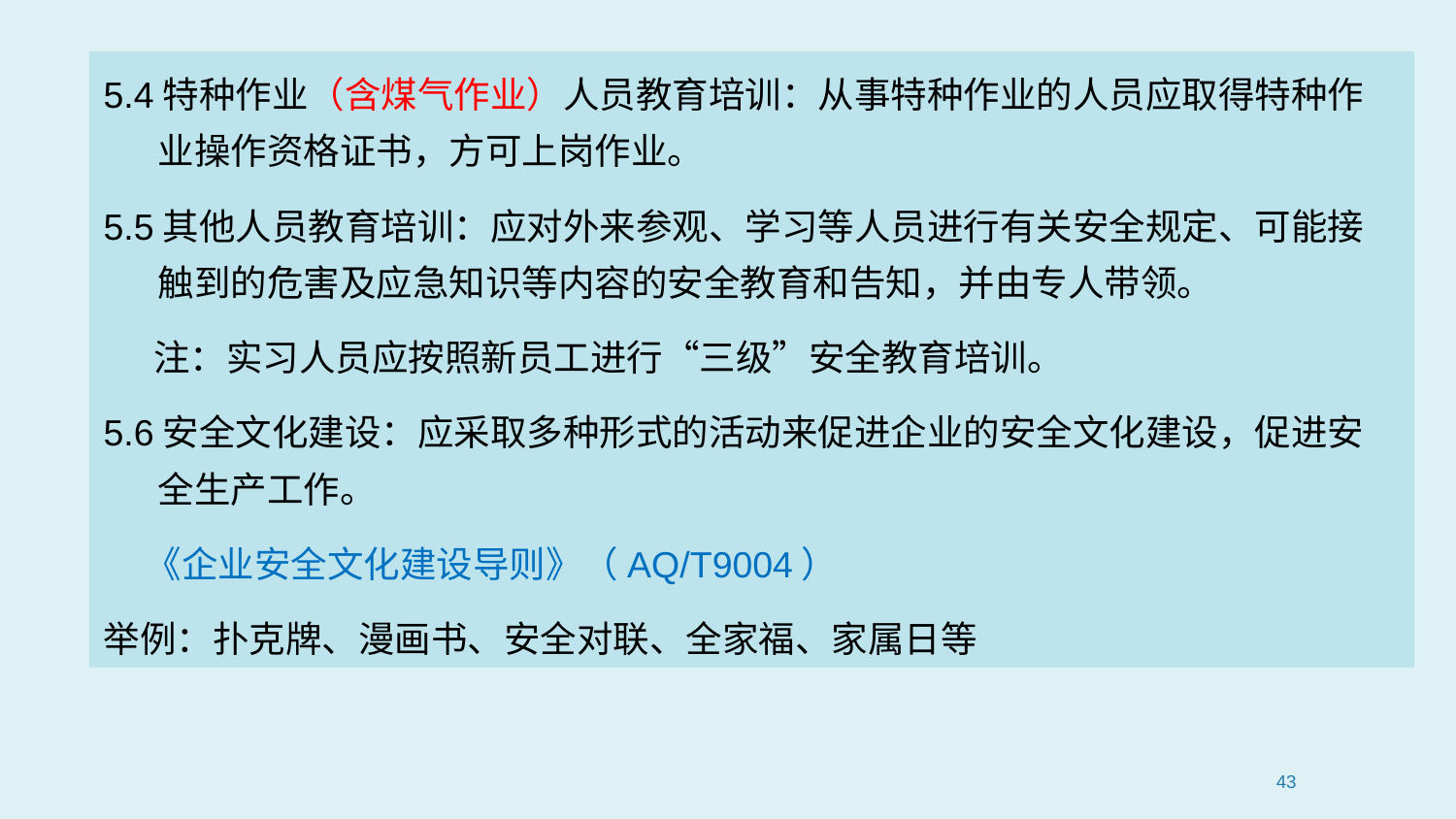

5.4特种作业（含煤气作业）人员教育培训：从事特种作业的人员应取得特种作业操作资格证书，方可上岗作业。
5.5其他人员教育培训：应对外来参观、学习等人员进行有关安全规定、可能接触到的危害及应急知识等内容的安全教育和告知，并由专人带领。
     注：实习人员应按照新员工进行“三级”安全教育培训。
5.6安全文化建设：应采取多种形式的活动来促进企业的安全文化建设，促进安全生产工作。
    《企业安全文化建设导则》（AQ/T9004）
举例：扑克牌、漫画书、安全对联、全家福、家属日等
                                     43